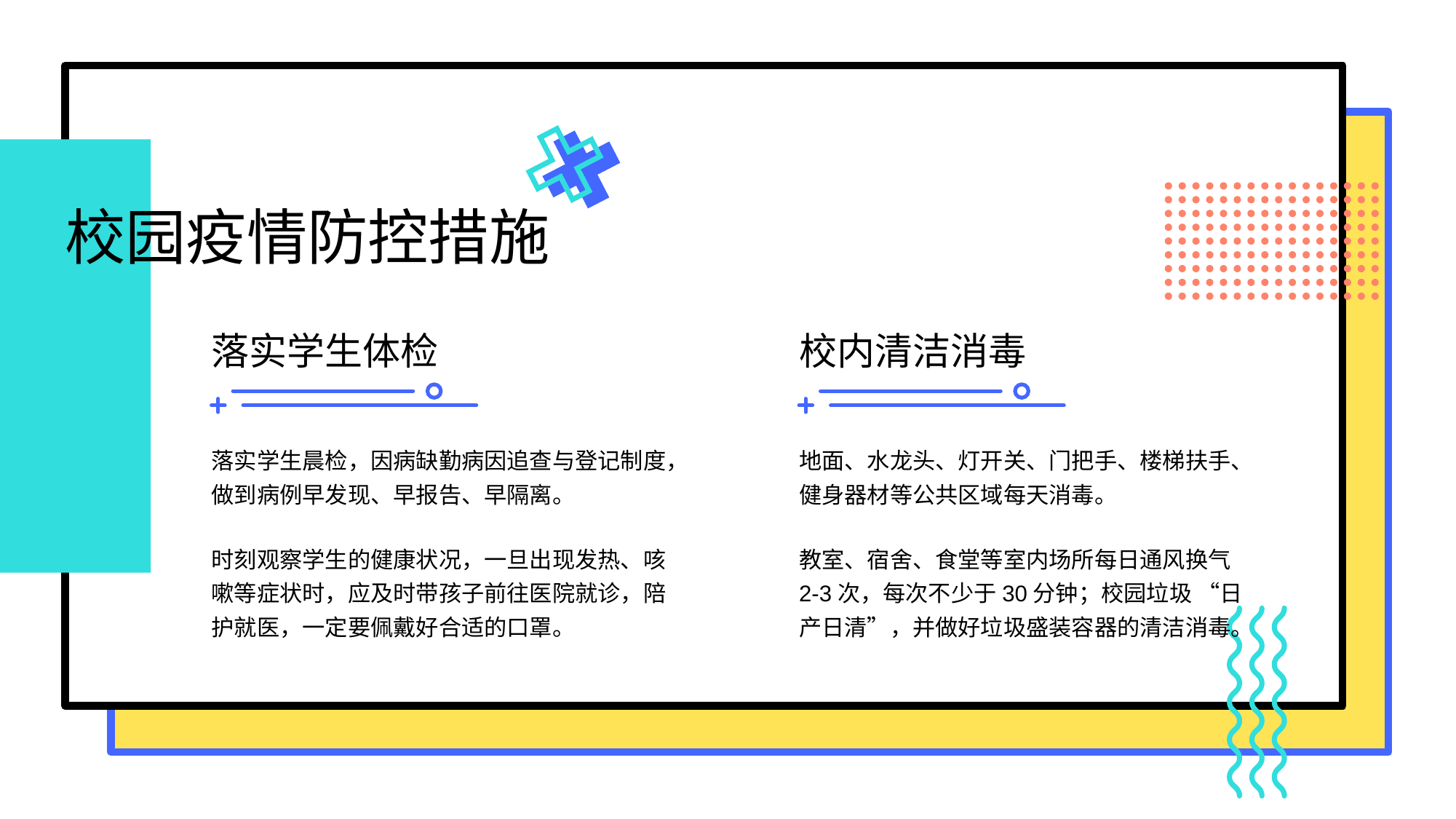

校园疫情防控措施

落实学生体检
校内清洁消毒
落实学生晨检，因病缺勤病因追查与登记制度，做到病例早发现、早报告、早隔离。
地面、水龙头、灯开关、门把手、楼梯扶手、健身器材等公共区域每天消毒。
时刻观察学生的健康状况，一旦出现发热、咳嗽等症状时，应及时带孩子前往医院就诊，陪护就医，一定要佩戴好合适的口罩。
教室、宿舍、食堂等室内场所每日通风换气2-3次，每次不少于30分钟；校园垃圾 “日产日清”，并做好垃圾盛装容器的清洁消毒。